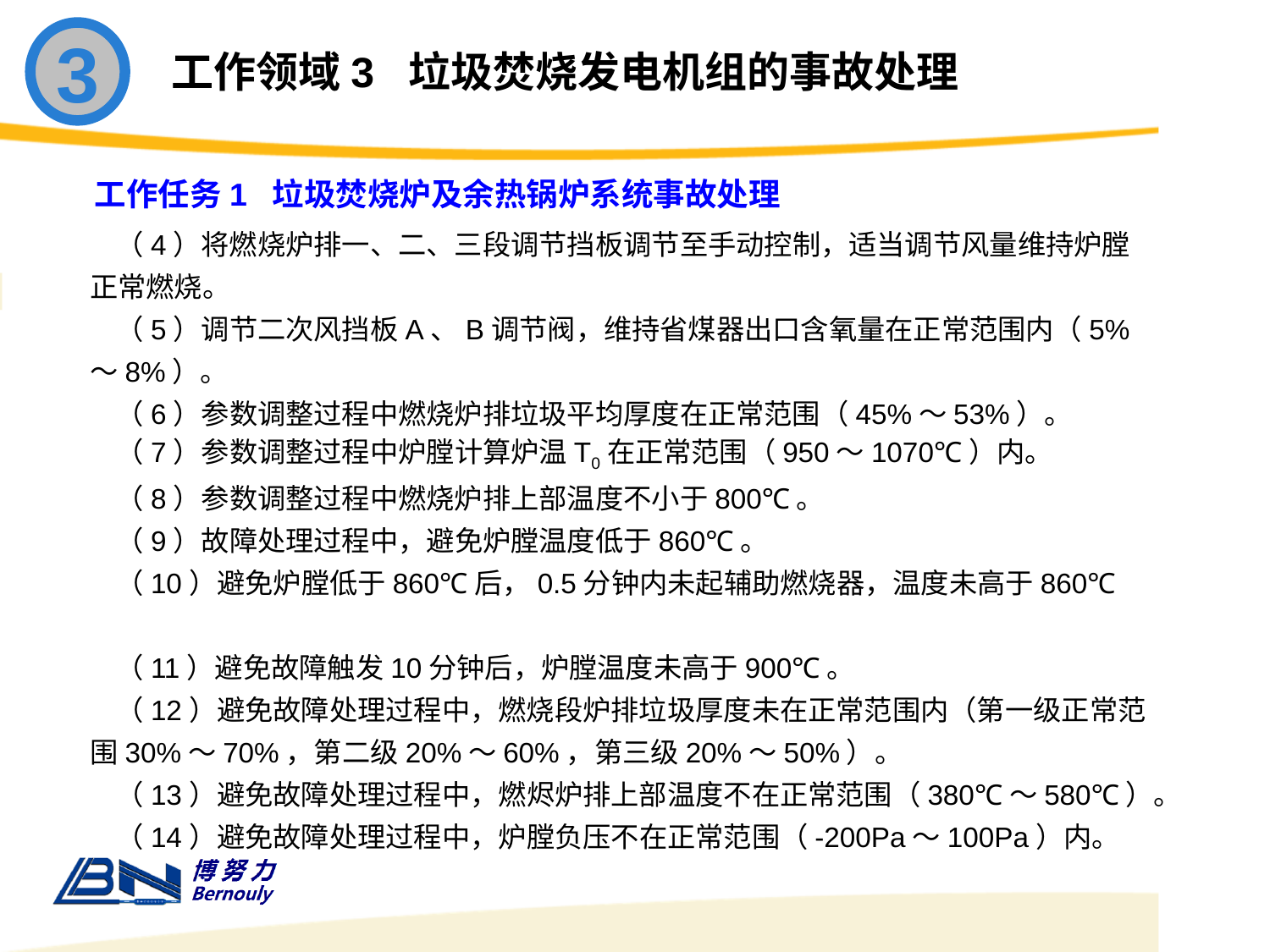

3
工作领域3  垃圾焚烧发电机组的事故处理
工作任务1  垃圾焚烧炉及余热锅炉系统事故处理
   （4）将燃烧炉排一、二、三段调节挡板调节至手动控制，适当调节风量维持炉膛正常燃烧。
   （5）调节二次风挡板A、B调节阀，维持省煤器出口含氧量在正常范围内（5%～8%）。
   （6）参数调整过程中燃烧炉排垃圾平均厚度在正常范围（45%～53%）。
   （7）参数调整过程中炉膛计算炉温T0在正常范围（950～1070℃）内。
   （8）参数调整过程中燃烧炉排上部温度不小于800℃。
   （9）故障处理过程中，避免炉膛温度低于860℃。
   （10）避免炉膛低于860℃后，0.5分钟内未起辅助燃烧器，温度未高于860℃
   （11）避免故障触发10分钟后，炉膛温度未高于900℃。
   （12）避免故障处理过程中，燃烧段炉排垃圾厚度未在正常范围内（第一级正常范围30%～70%，第二级20%～60%，第三级20%～50%）。
   （13）避免故障处理过程中，燃烬炉排上部温度不在正常范围（380℃～580℃）。
   （14）避免故障处理过程中，炉膛负压不在正常范围（-200Pa～100Pa）内。